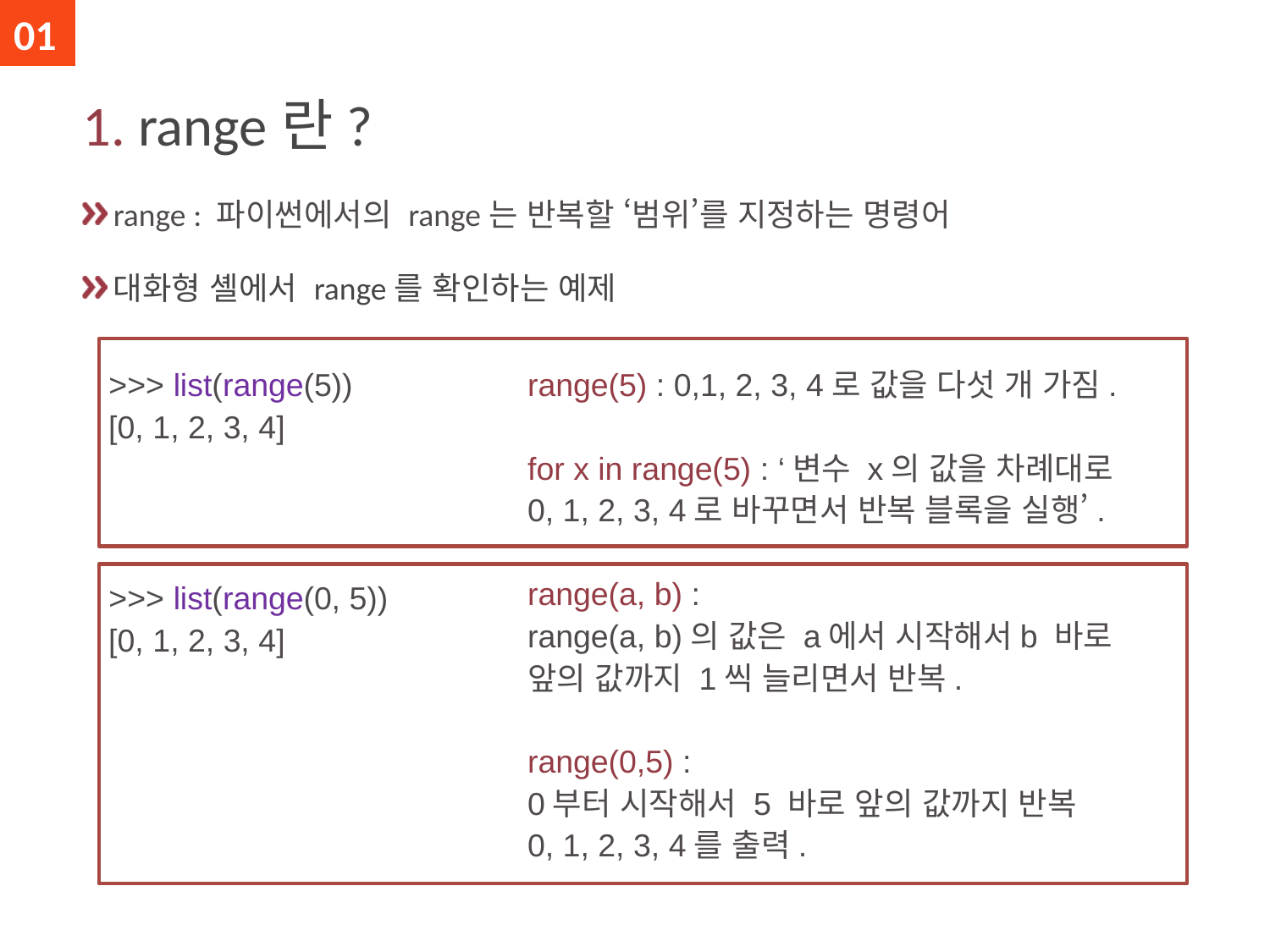

01
# 1. range란?
range : 파이썬에서의 range는 반복할 ‘범위’를 지정하는 명령어

대화형 셸에서 range를 확인하는 예제

   >>> list(range(5))
   [0, 1, 2, 3, 4]

   >>> list(range(0, 5))
   [0, 1, 2, 3, 4]
range(5) : 0,1, 2, 3, 4로 값을 다섯 개 가짐.
for x in range(5) : ‘변수 x의 값을 차례대로 0, 1, 2, 3, 4로 바꾸면서 반복 블록을 실행’.
range(a, b) :
range(a, b)의 값은 a에서 시작해서b 바로 앞의 값까지 1씩 늘리면서 반복.
range(0,5) :
0부터 시작해서 5 바로 앞의 값까지 반복
0, 1, 2, 3, 4를 출력.